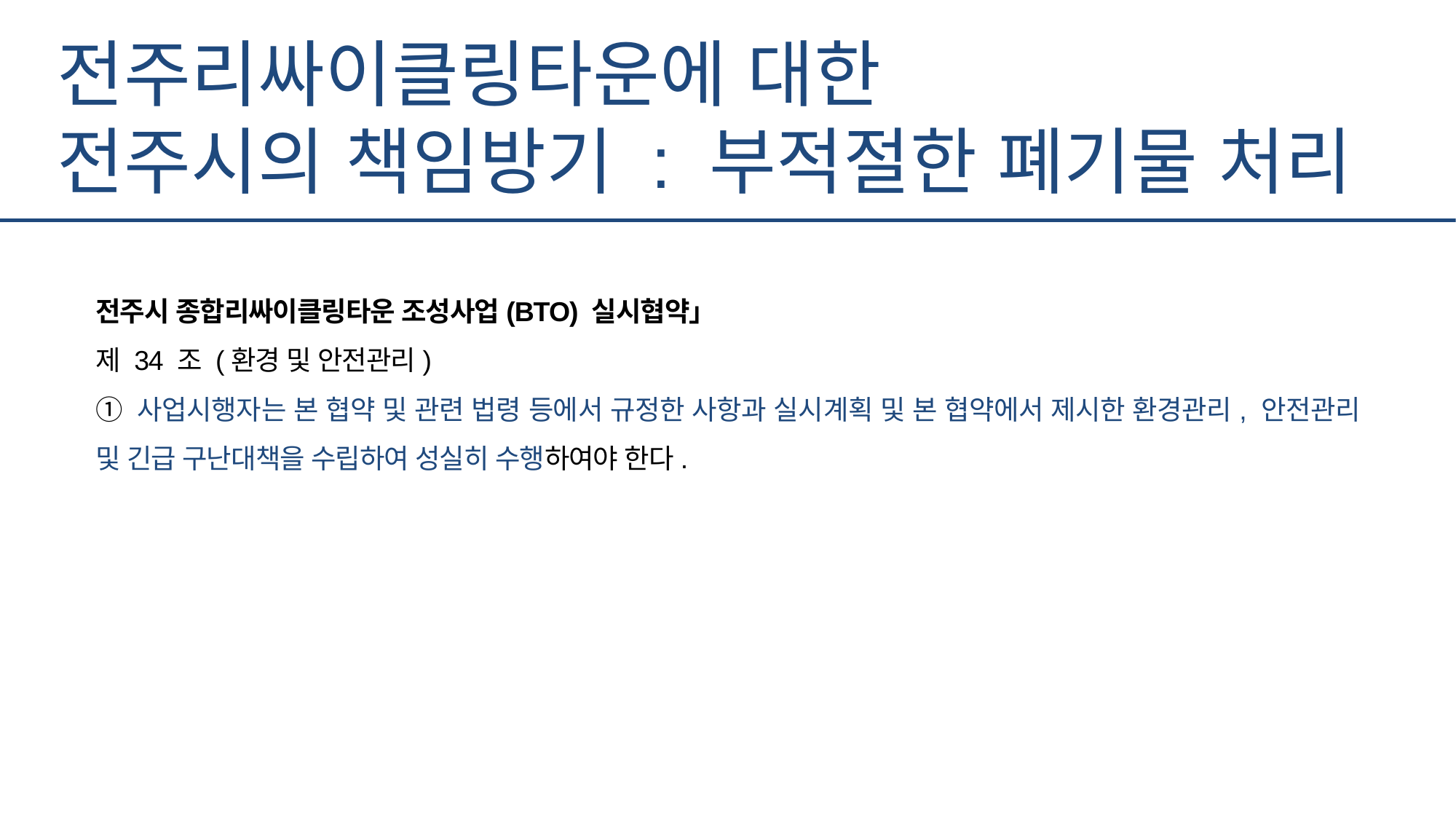

전주리싸이클링타운에 대한
전주시의 책임방기 : 부적절한 폐기물 처리
전주시 종합리싸이클링타운 조성사업(BTO) 실시협약」
제 34 조 (환경 및 안전관리)
① 사업시행자는 본 협약 및 관련 법령 등에서 규정한 사항과 실시계획 및 본 협약에서 제시한 환경관리, 안전관리 및 긴급 구난대책을 수립하여 성실히 수행하여야 한다.